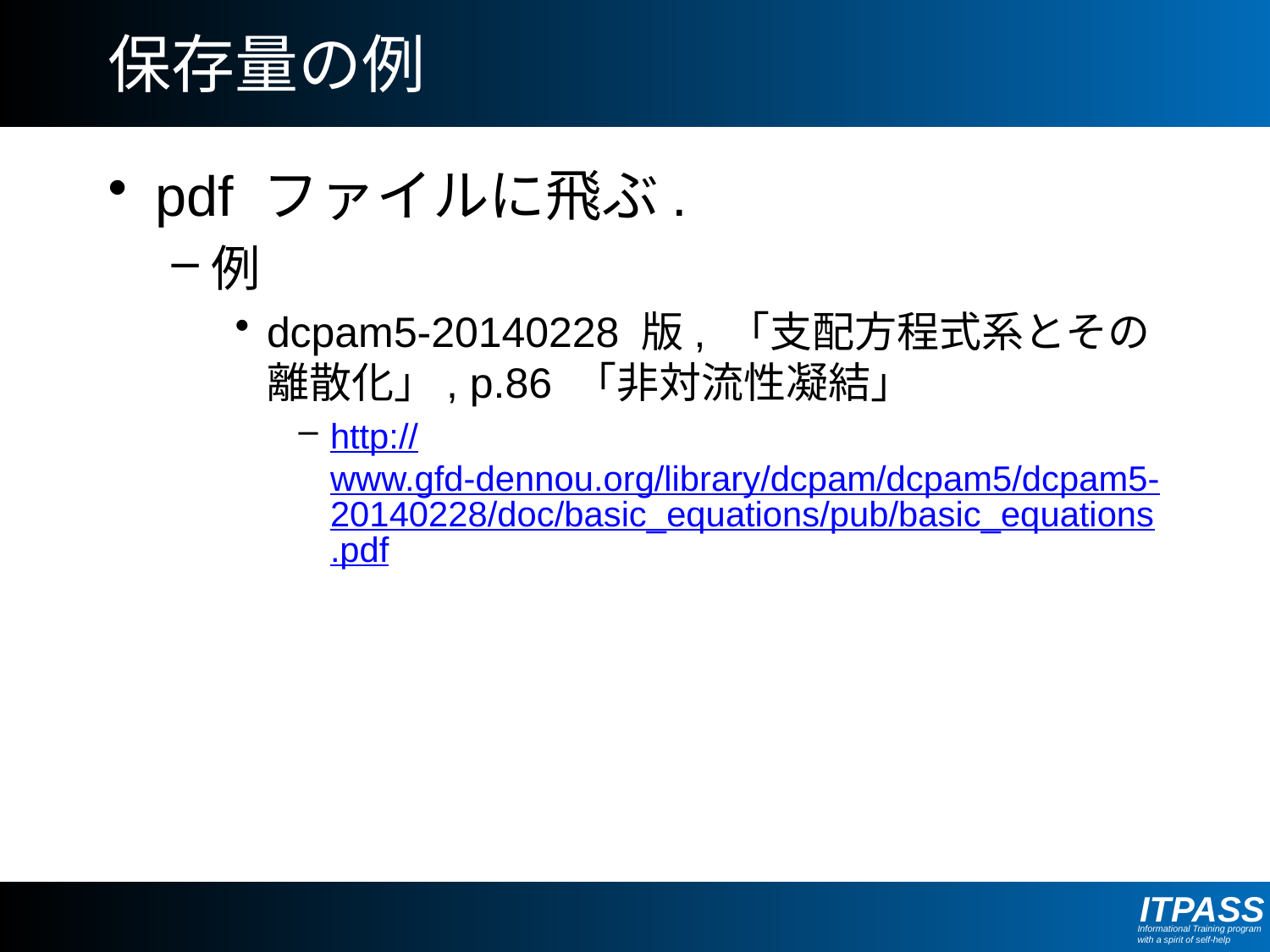

# 保存量の例
pdf ファイルに飛ぶ.
例
dcpam5-20140228 版, 「支配方程式系とその離散化」, p.86 「非対流性凝結」
http://www.gfd-dennou.org/library/dcpam/dcpam5/dcpam5-20140228/doc/basic_equations/pub/basic_equations.pdf